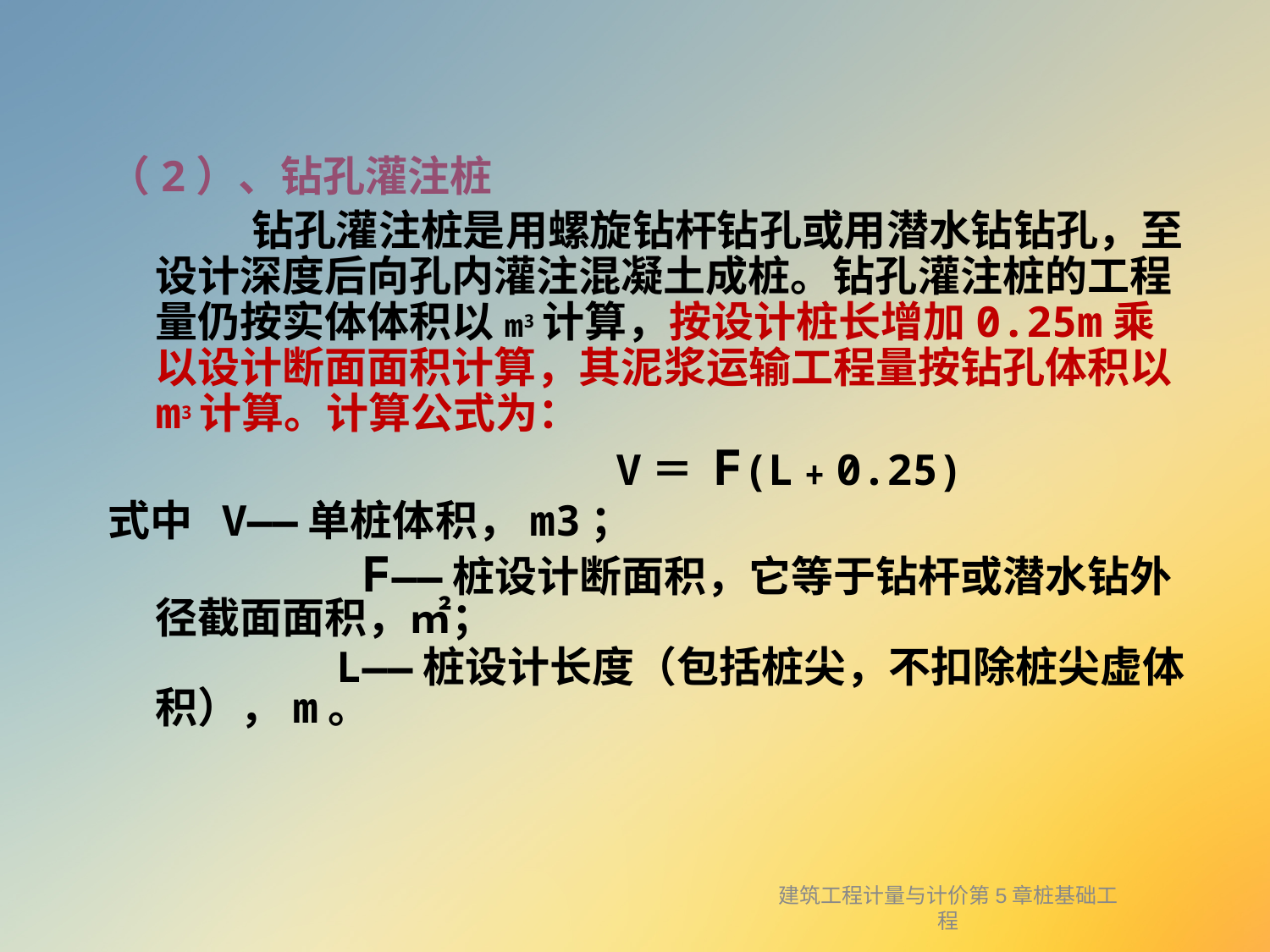

（2）、钻孔灌注桩
              钻孔灌注桩是用螺旋钻杆钻孔或用潜水钻钻孔，至设计深度后向孔内灌注混凝土成桩。钻孔灌注桩的工程量仍按实体体积以m3计算，按设计桩长增加0.25m乘以设计断面面积计算，其泥浆运输工程量按钻孔体积以m3计算。计算公式为：
                    V＝ F(L﹢0.25)
式中  V——单桩体积，m3；
          F——桩设计断面积，它等于钻杆或潜水钻外径截面面积，㎡；
         L——桩设计长度（包括桩尖，不扣除桩尖虚体积），m。

建筑工程计量与计价第5章桩基础工程